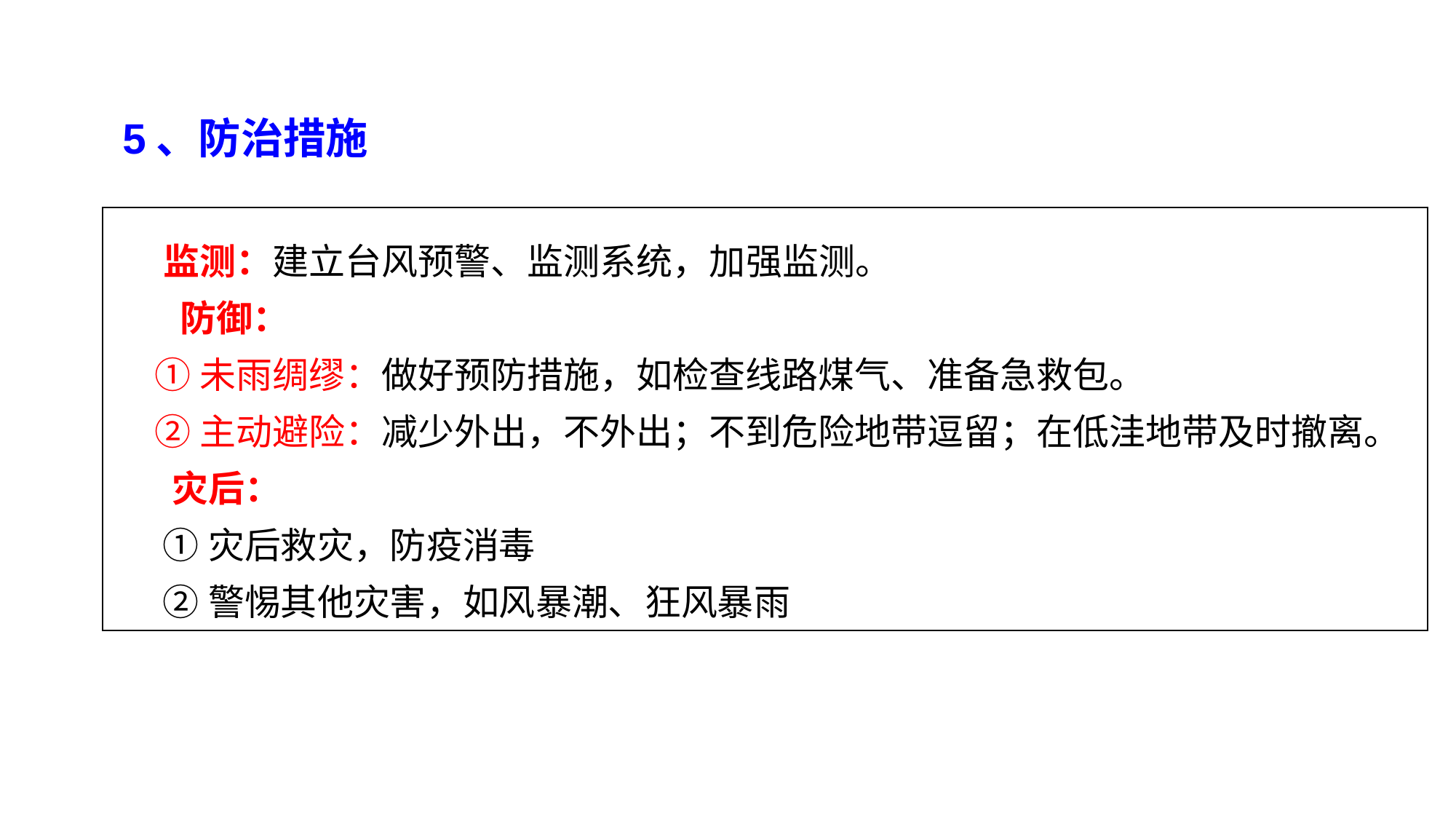

5、防治措施

  监测：建立台风预警、监测系统，加强监测。
    防御：
  ①未雨绸缪：做好预防措施，如检查线路煤气、准备急救包。
  ②主动避险：减少外出，不外出；不到危险地带逗留；在低洼地带及时撤离。
   灾后：
   ①灾后救灾，防疫消毒
   ②警惕其他灾害，如风暴潮、狂风暴雨